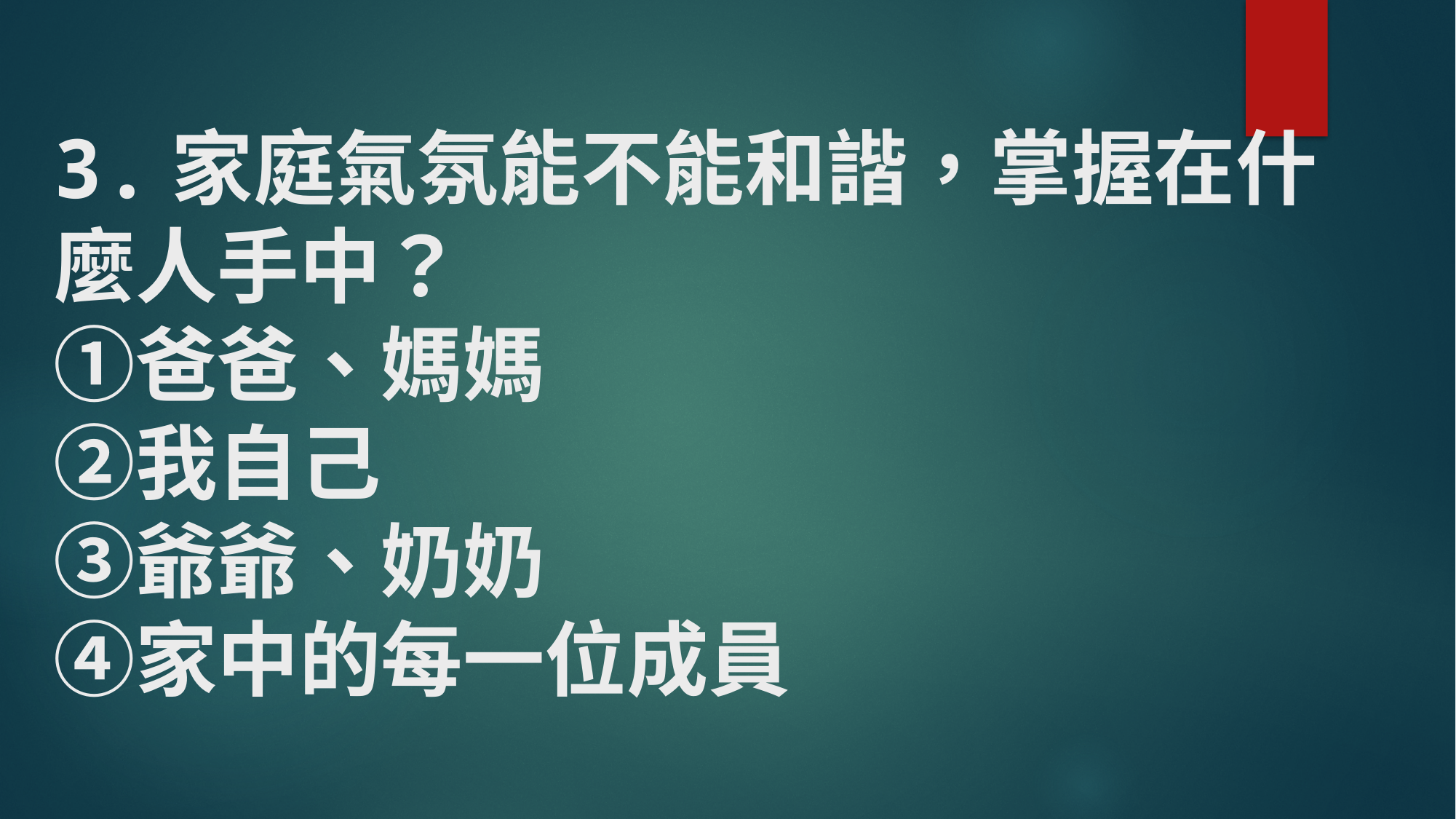

# 3.家庭氣氛能不能和諧，掌握在什麼人手中？ ①爸爸、媽媽 ②我自己 ③爺爺、奶奶 ④家中的每一位成員